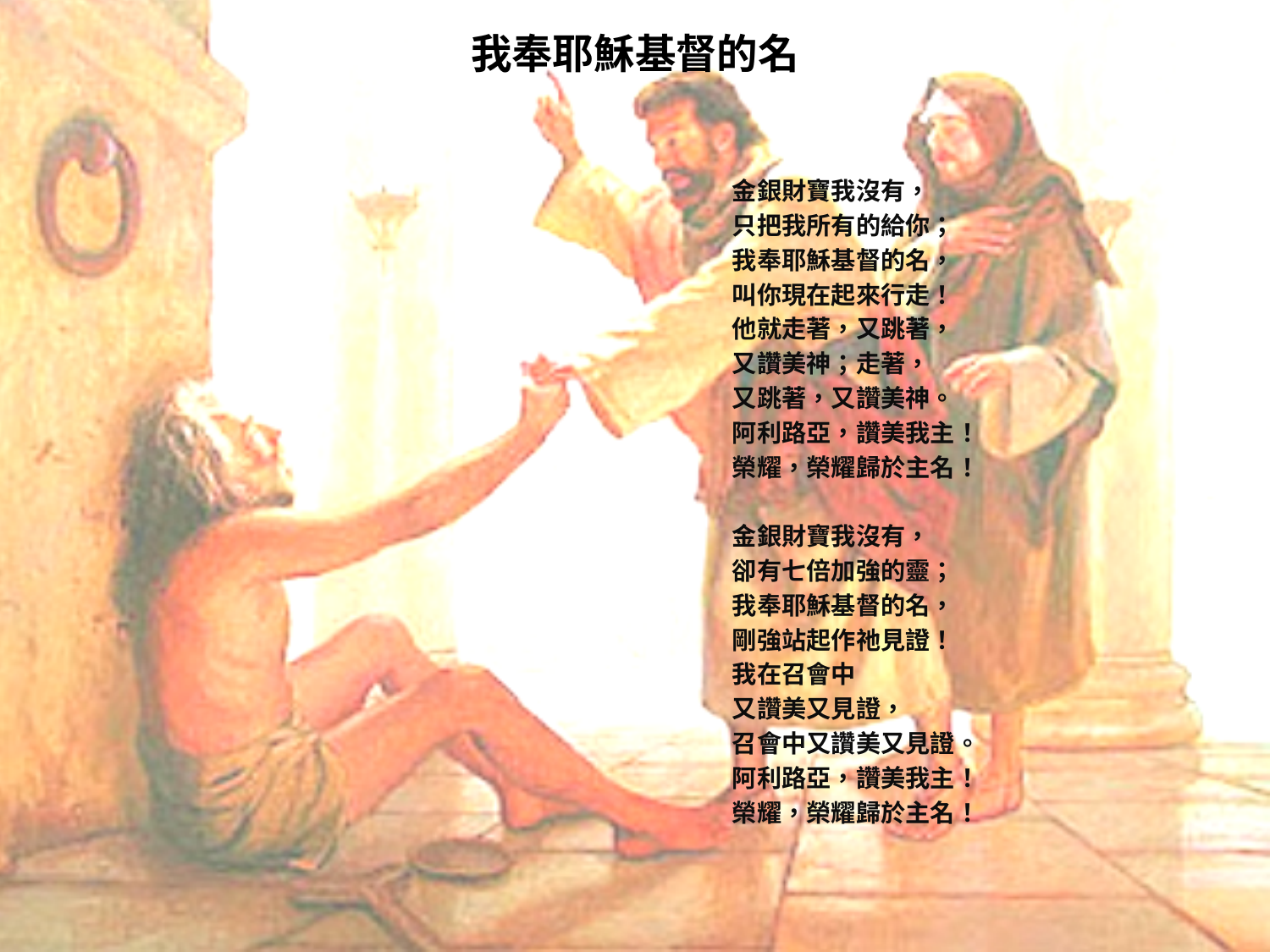

# 我奉耶穌基督的名
金銀財寶我沒有，
只把我所有的給你；
我奉耶穌基督的名，
叫你現在起來行走！
他就走著，又跳著，
又讚美神；走著，
又跳著，又讚美神。
阿利路亞，讚美我主！
榮耀，榮耀歸於主名！

金銀財寶我沒有，
卻有七倍加強的靈；
我奉耶穌基督的名，
剛強站起作祂見證！
我在召會中
又讚美又見證，
召會中又讚美又見證。
阿利路亞，讚美我主！
榮耀，榮耀歸於主名！